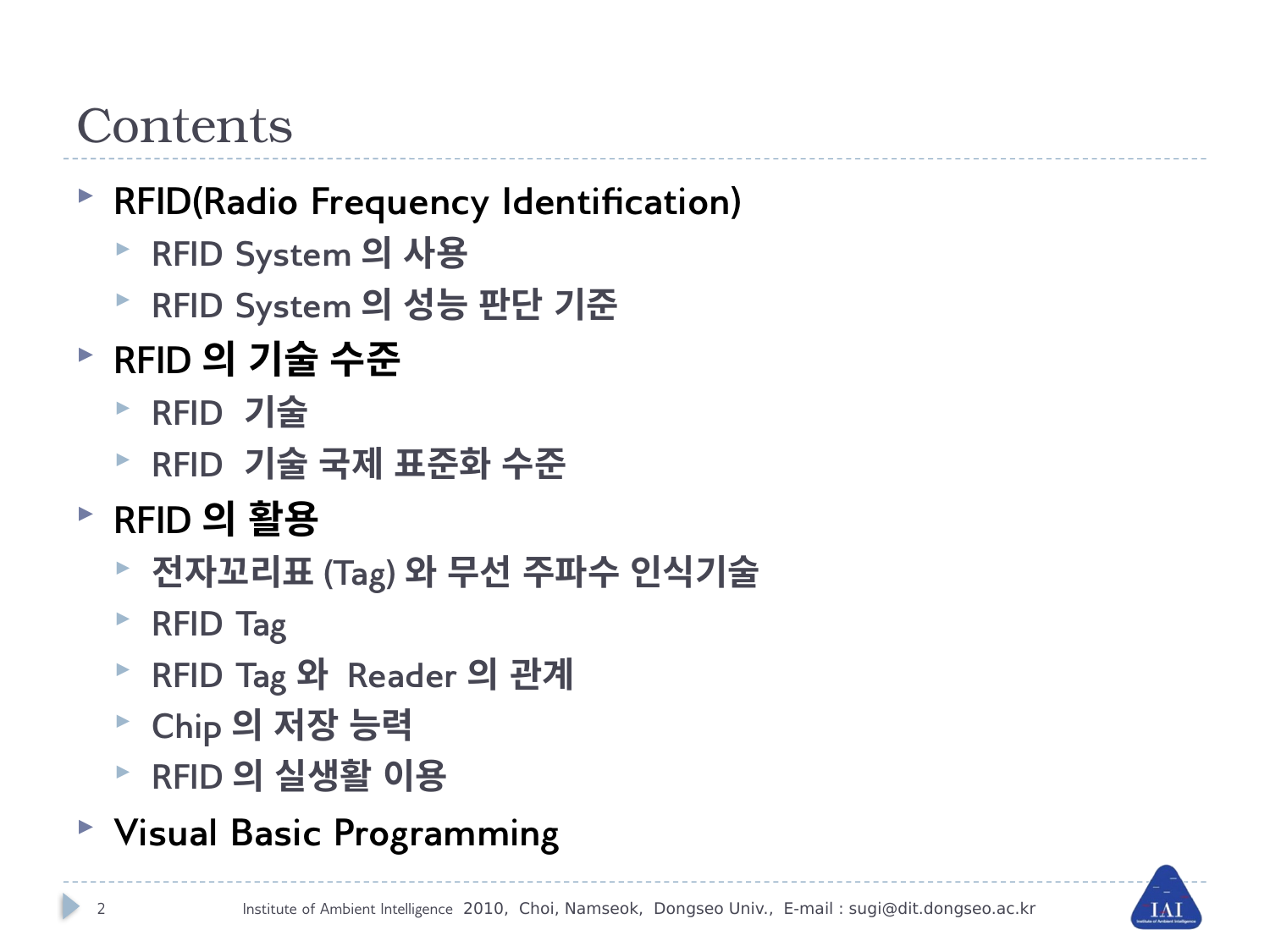

# Contents
RFID(Radio Frequency Identification)
RFID System의 사용
RFID System의 성능 판단 기준
RFID의 기술 수준
RFID 기술
RFID 기술 국제 표준화 수준
RFID의 활용
전자꼬리표(Tag)와 무선 주파수 인식기술
RFID Tag
RFID Tag와 Reader의 관계
Chip의 저장 능력
RFID의 실생활 이용
Visual Basic Programming